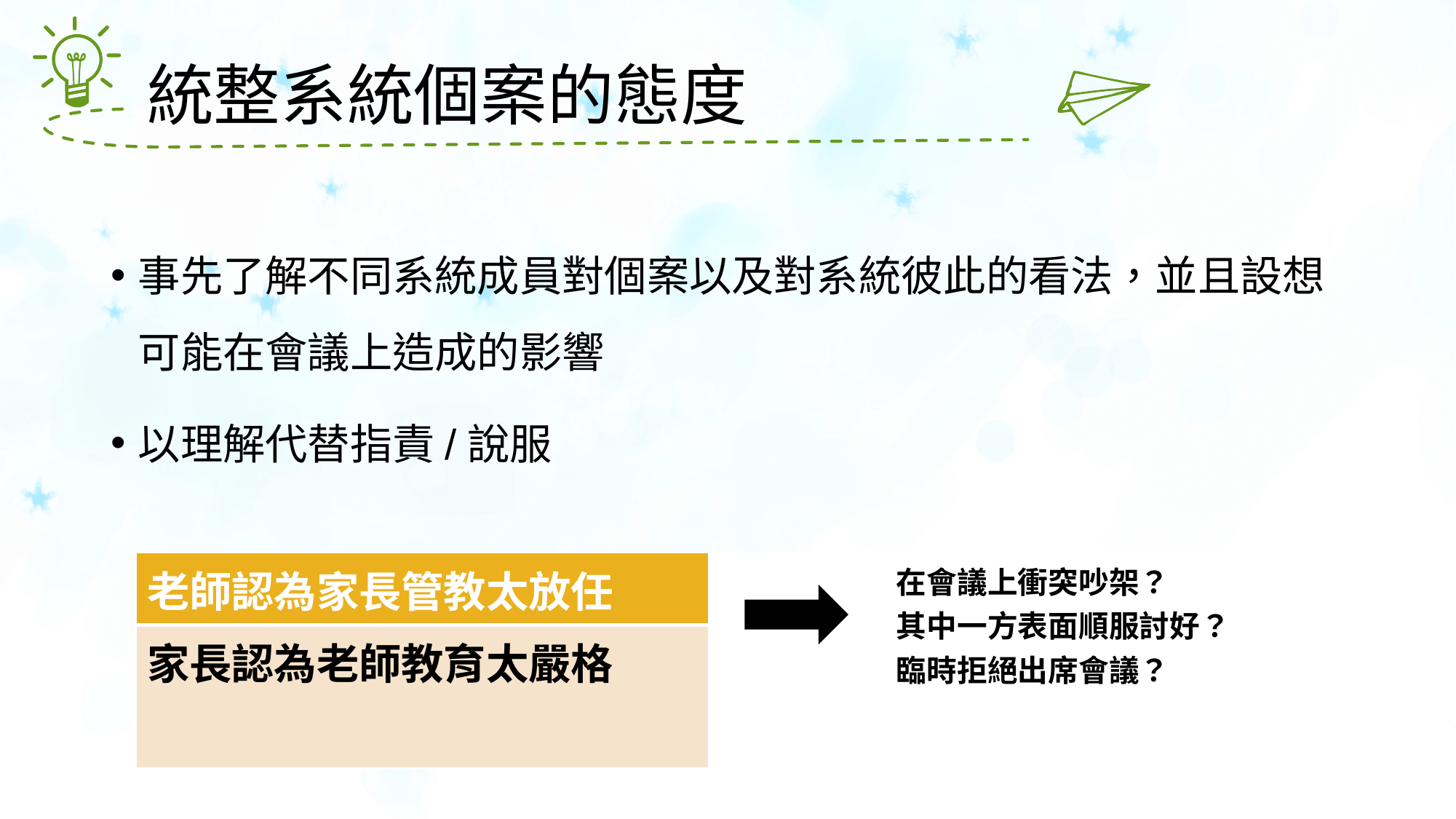

# 統整系統個案的態度
事先了解不同系統成員對個案以及對系統彼此的看法，並且設想可能在會議上造成的影響
以理解代替指責/說服

| 老師認為家長管教太放任 |  | 在會議上衝突吵架？ 其中一方表面順服討好？ 臨時拒絕出席會議？ |
| --- | --- | --- |
| 家長認為老師教育太嚴格 |  |  |